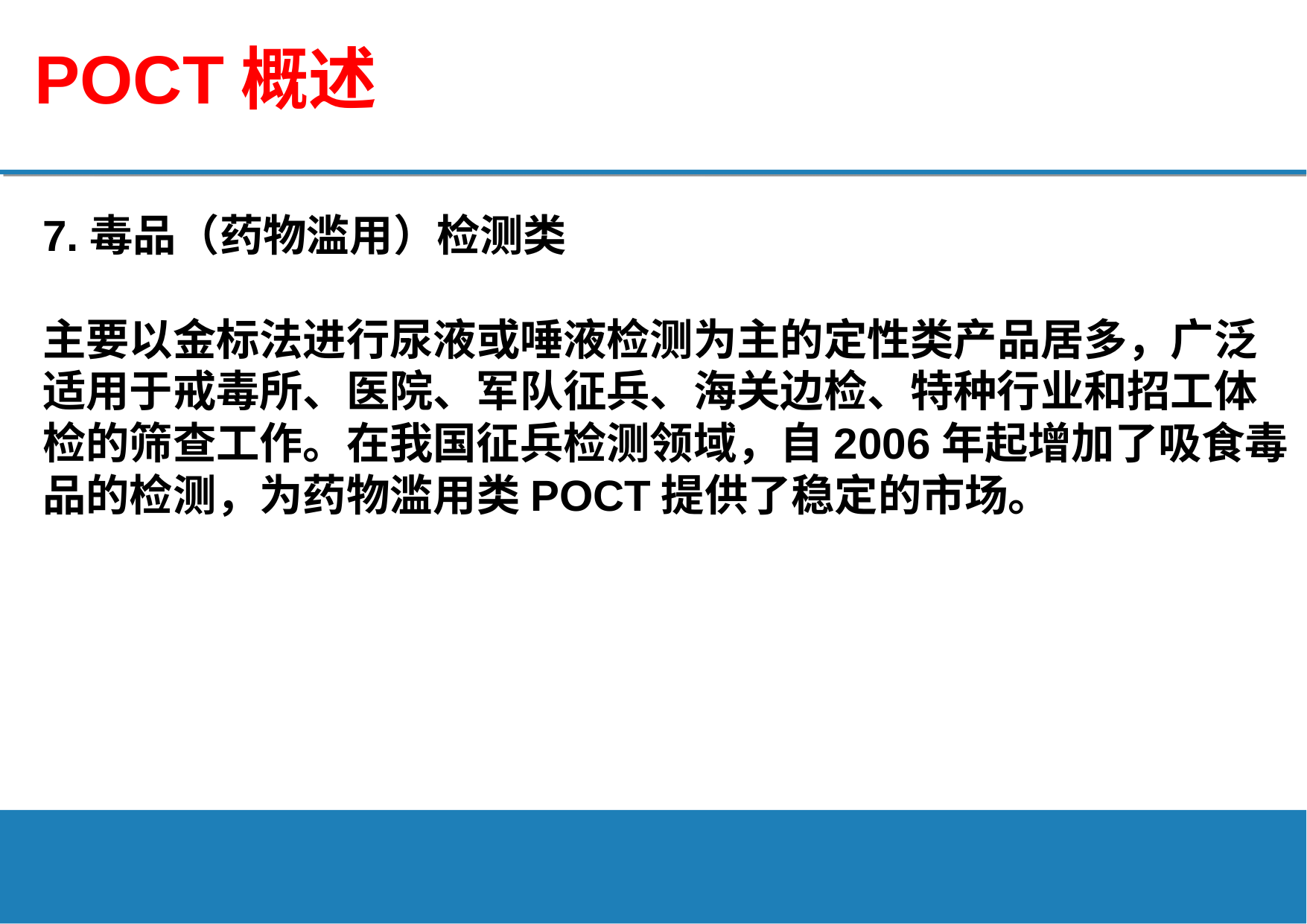

POCT概述
7.毒品（药物滥用）检测类

主要以金标法进行尿液或唾液检测为主的定性类产品居多，广泛适用于戒毒所、医院、军队征兵、海关边检、特种行业和招工体检的筛查工作。在我国征兵检测领域，自2006年起增加了吸食毒品的检测，为药物滥用类POCT提供了稳定的市场。